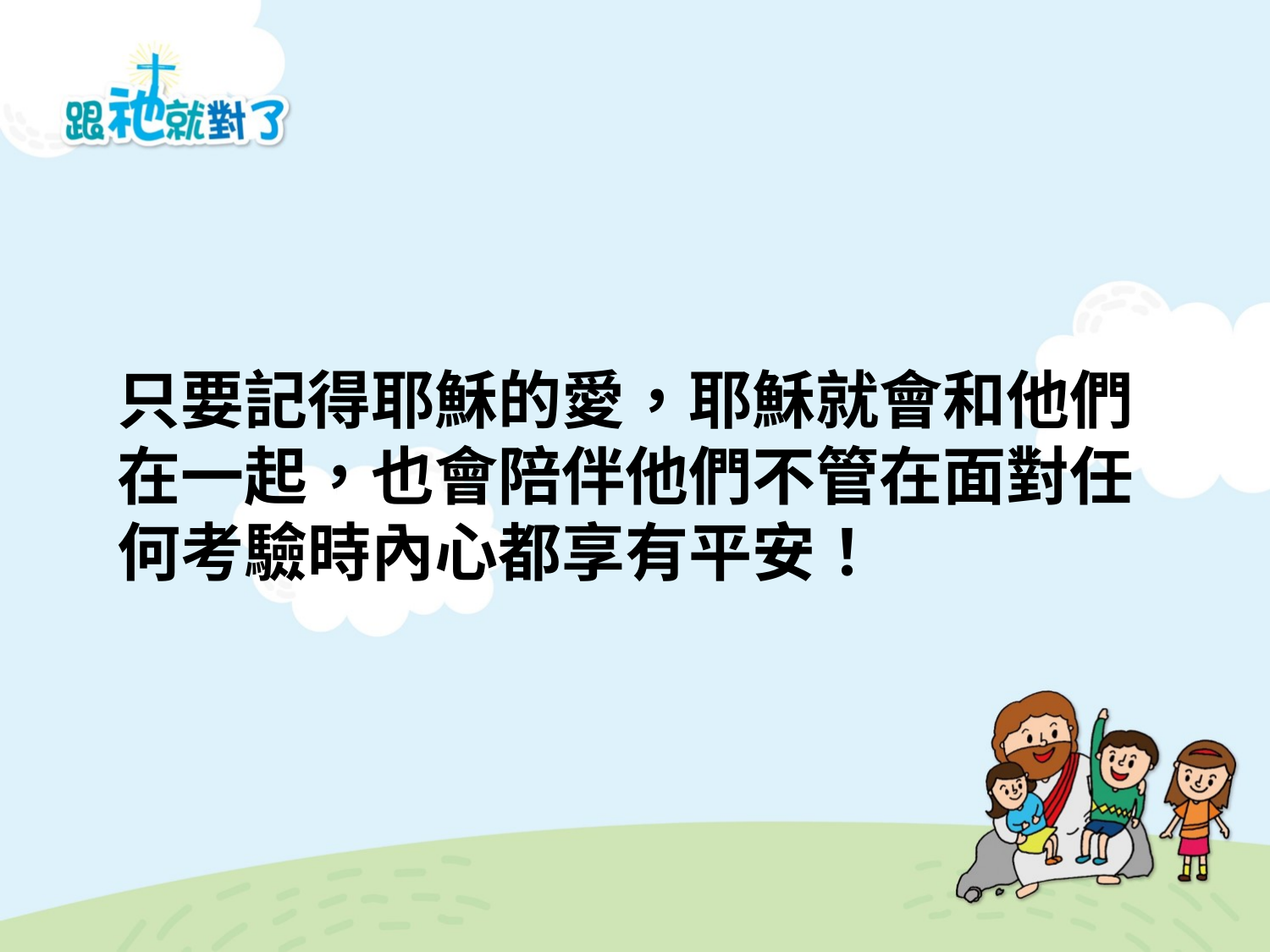

只要記得耶穌的愛，耶穌就會和他們在一起，也會陪伴他們不管在面對任何考驗時內心都享有平安！